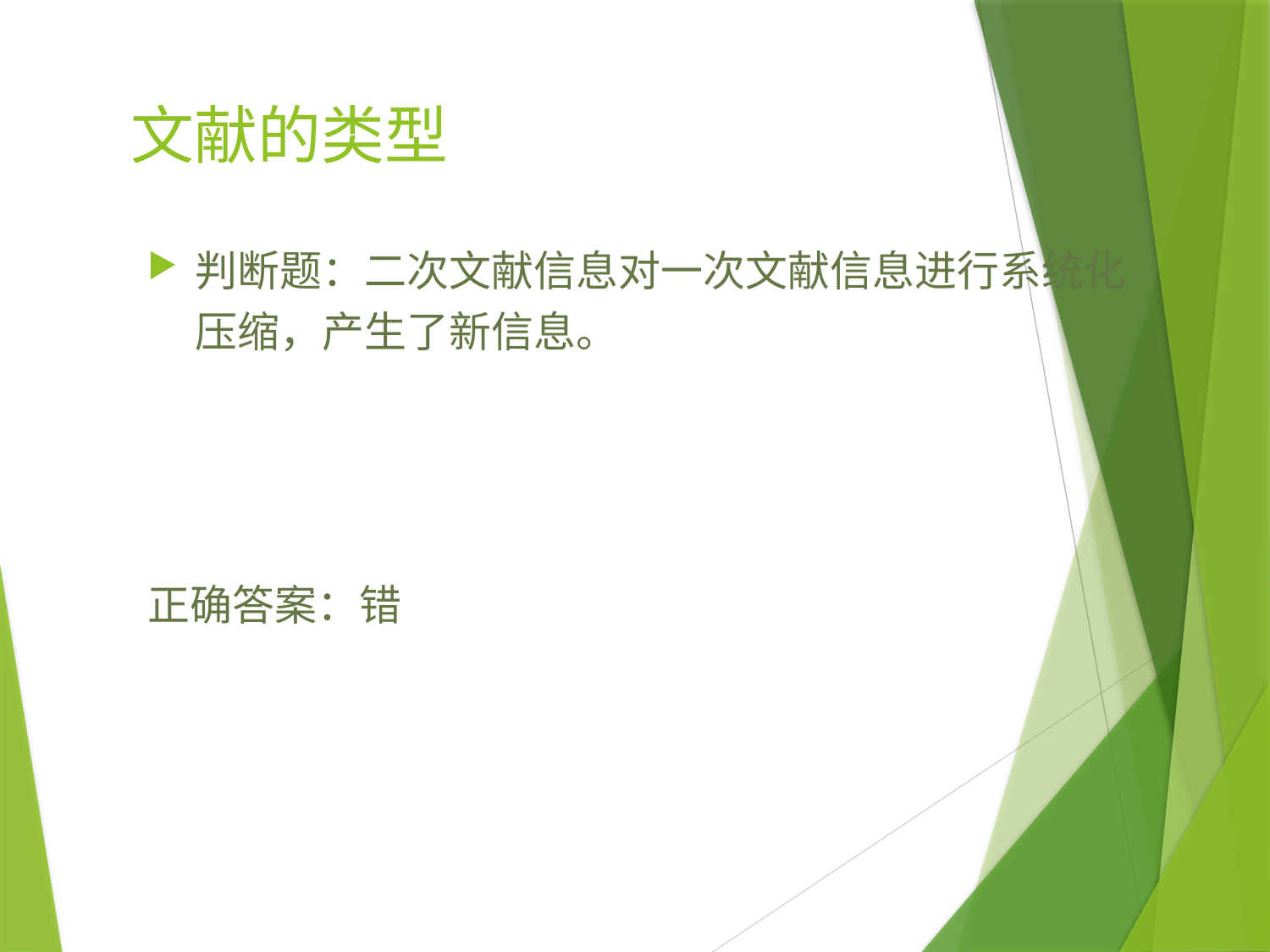

# 文献的类型
判断题：二次文献信息对一次文献信息进行系统化压缩，产生了新信息。

正确答案：错